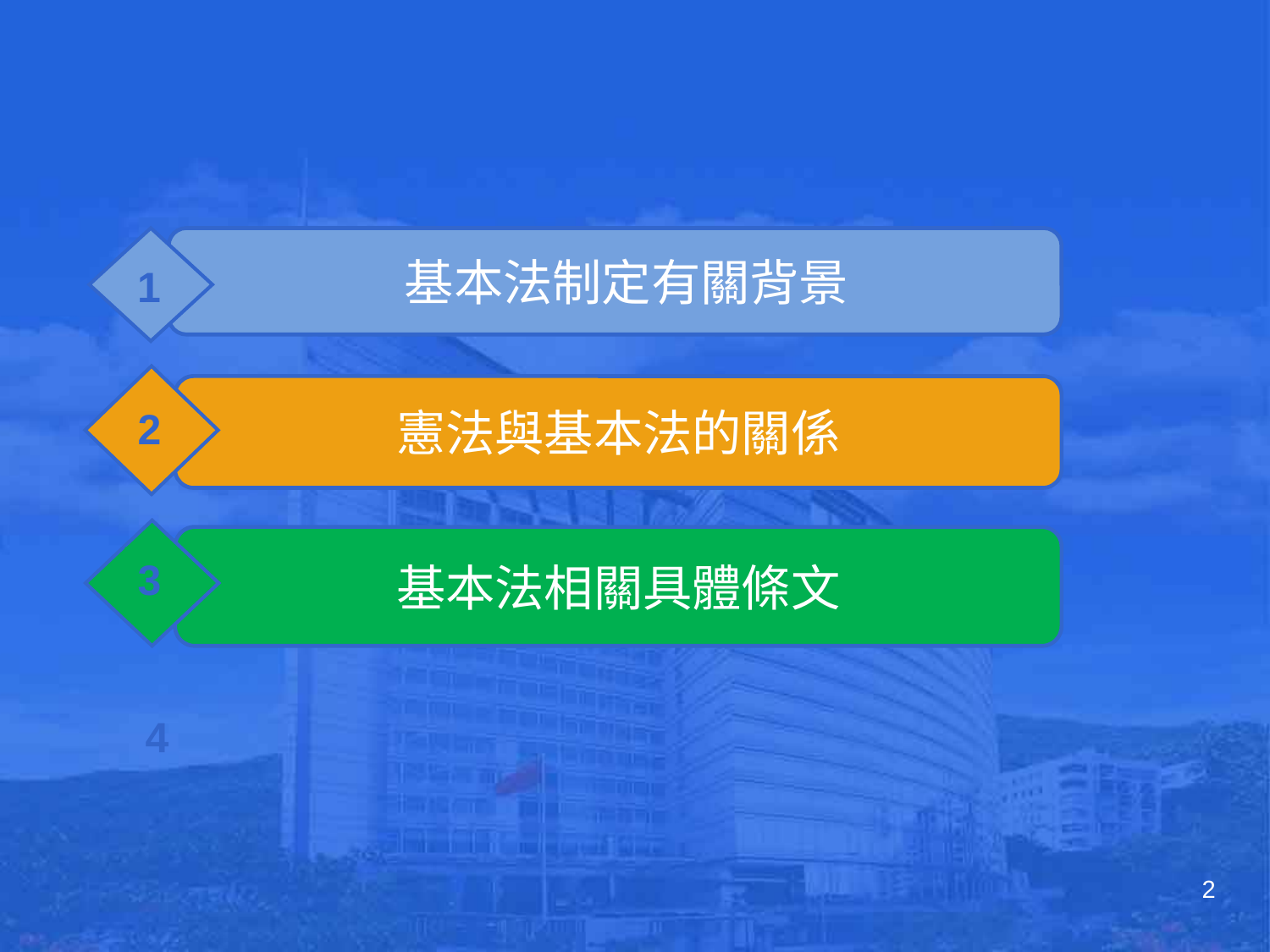

基本法制定有關背景

1

憲法與基本法的關係
2

基本法相關具體條文
3
4
2